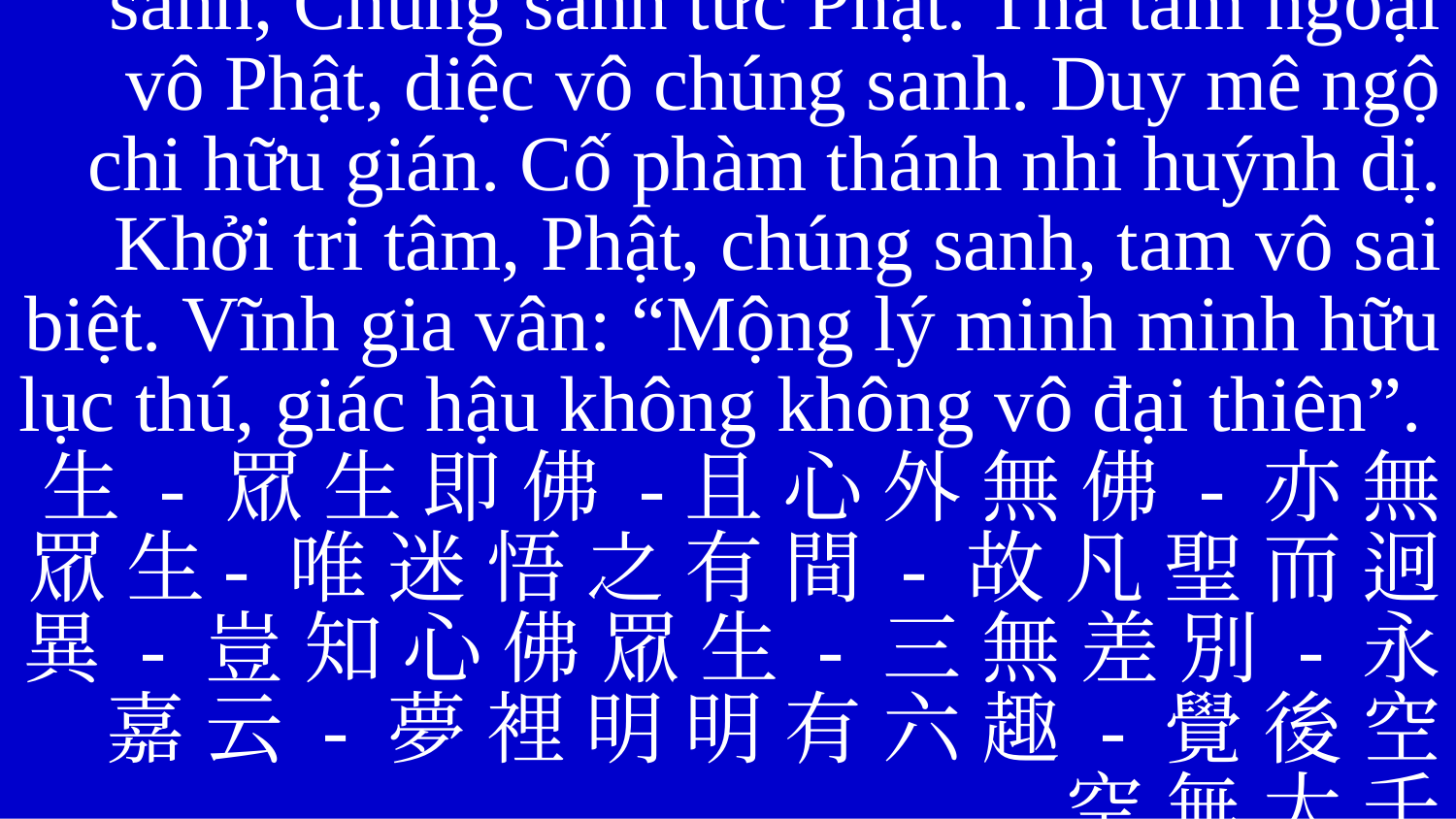

sanh, Chúng sanh tức Phật. Thả tâm ngoại vô Phật, diệc vô chúng sanh. Duy mê ngộ chi hữu gián. Cố phàm thánh nhi huýnh dị. Khởi tri tâm, Phật, chúng sanh, tam vô sai biệt. Vĩnh gia vân: “Mộng lý minh minh hữu lục thú, giác hậu không không vô đại thiên”.
生 - 眾 生 即 佛 -且 心 外 無 佛 - 亦 無 眾 生- 唯 迷 悟 之 有 間 - 故 凡 聖 而 迥 異 - 豈 知 心 佛 眾 生 - 三 無 差 別 - 永 嘉 云 - 夢 裡 明 明 有 六 趣 - 覺 後 空 空 無 大 千